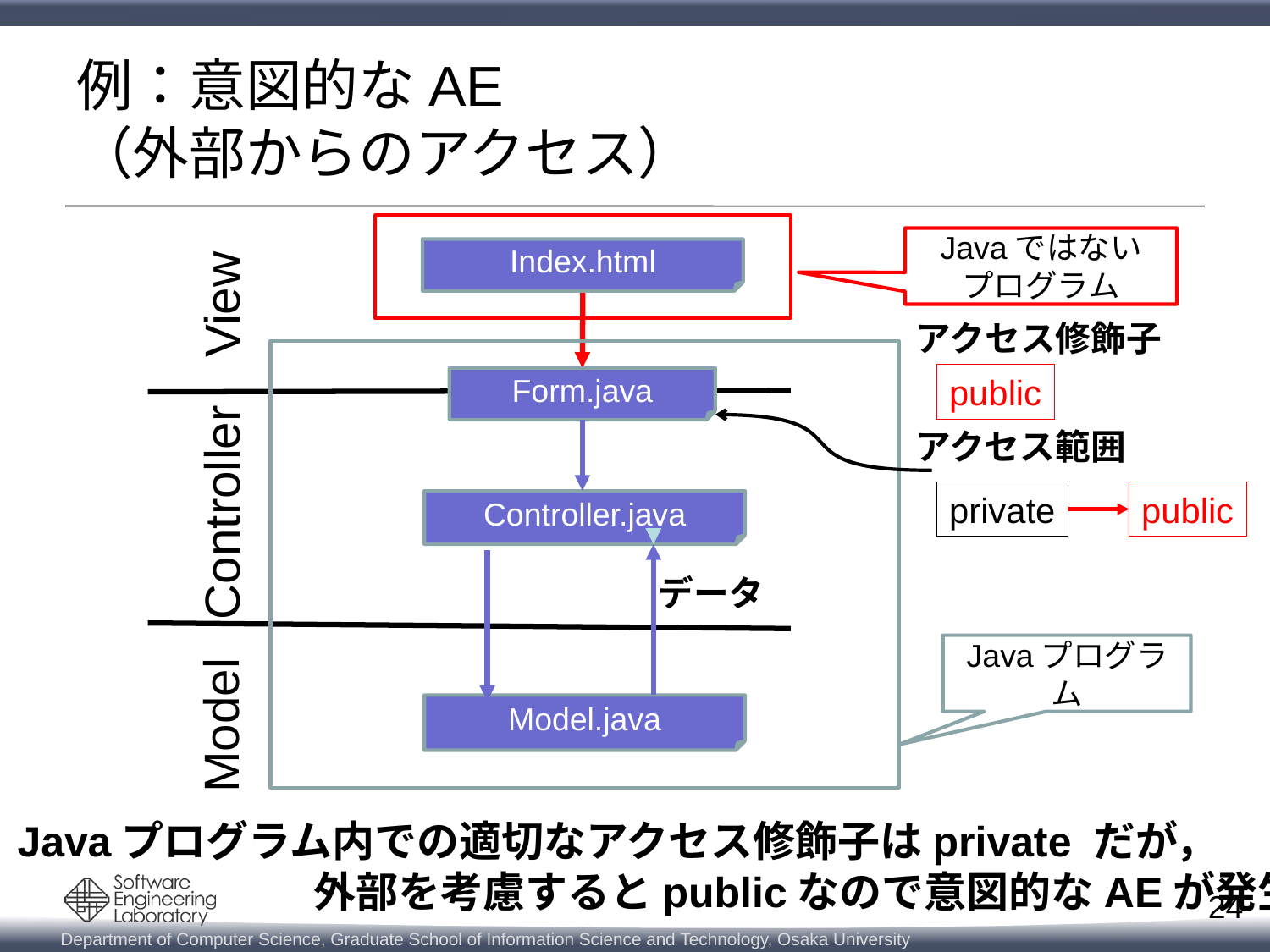

# 例：意図的なAE （外部からのアクセス）

Javaではない
プログラム
Index.html
View
アクセス修飾子

public
Form.java
アクセス範囲
Controller
private
public
Controller.java
データ
Javaプログラム
Model
Model.java
Javaプログラム内での適切なアクセス修飾子はprivate だが，
　　　　　　　外部を考慮するとpublicなので意図的なAEが発生
24